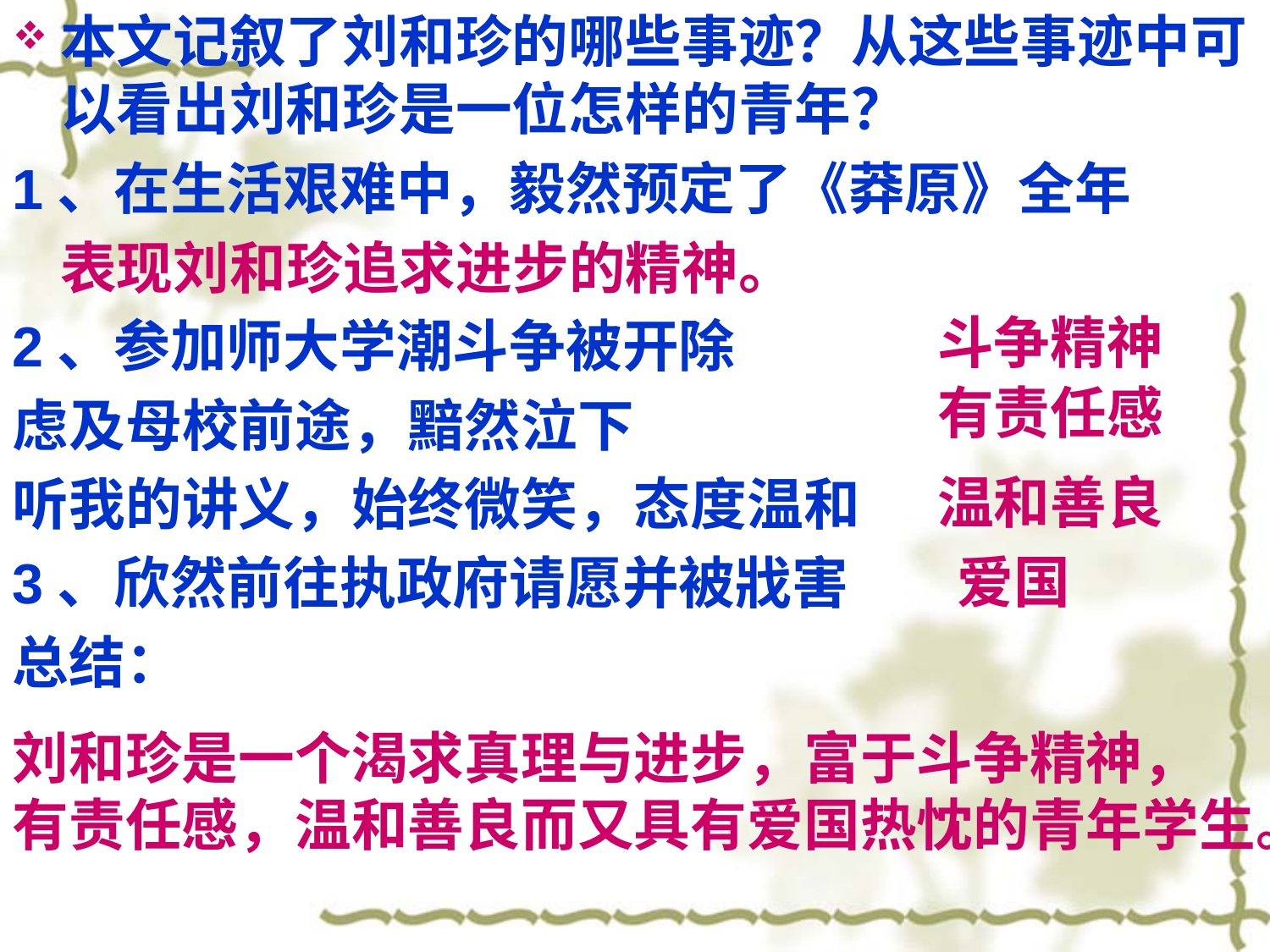

本文记叙了刘和珍的哪些事迹？从这些事迹中可以看出刘和珍是一位怎样的青年？
1、在生活艰难中，毅然预定了《莽原》全年

2、参加师大学潮斗争被开除
虑及母校前途，黯然泣下
听我的讲义，始终微笑，态度温和
3、欣然前往执政府请愿并被戕害
总结：

表现刘和珍追求进步的精神。
斗争精神
有责任感
温和善良
爱国
刘和珍是一个渴求真理与进步，富于斗争精神，
有责任感，温和善良而又具有爱国热忱的青年学生。